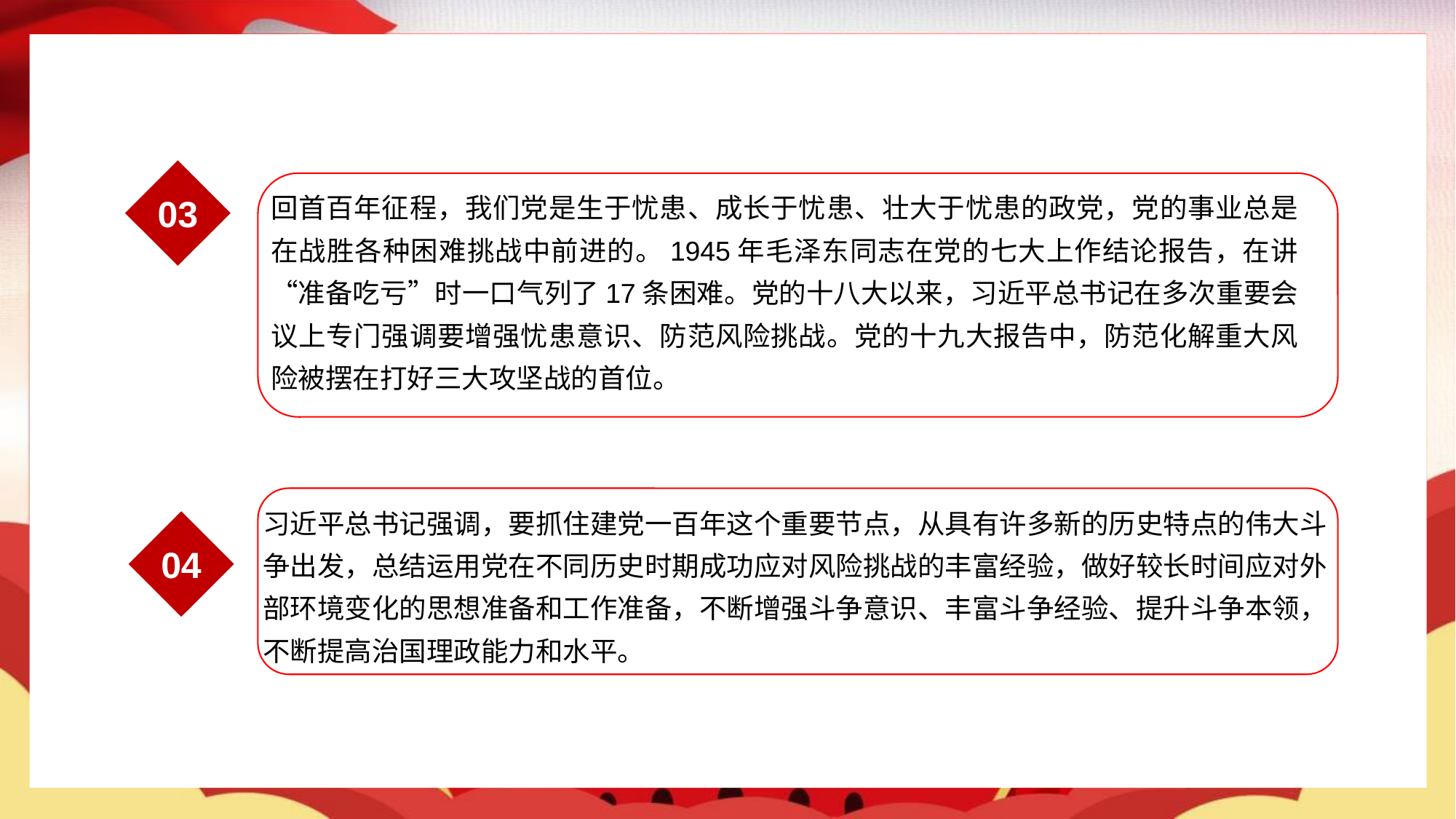

03

回首百年征程，我们党是生于忧患、成长于忧患、壮大于忧患的政党，党的事业总是在战胜各种困难挑战中前进的。1945年毛泽东同志在党的七大上作结论报告，在讲“准备吃亏”时一口气列了17条困难。党的十八大以来，习近平总书记在多次重要会议上专门强调要增强忧患意识、防范风险挑战。党的十九大报告中，防范化解重大风险被摆在打好三大攻坚战的首位。

习近平总书记强调，要抓住建党一百年这个重要节点，从具有许多新的历史特点的伟大斗争出发，总结运用党在不同历史时期成功应对风险挑战的丰富经验，做好较长时间应对外部环境变化的思想准备和工作准备，不断增强斗争意识、丰富斗争经验、提升斗争本领，不断提高治国理政能力和水平。
04